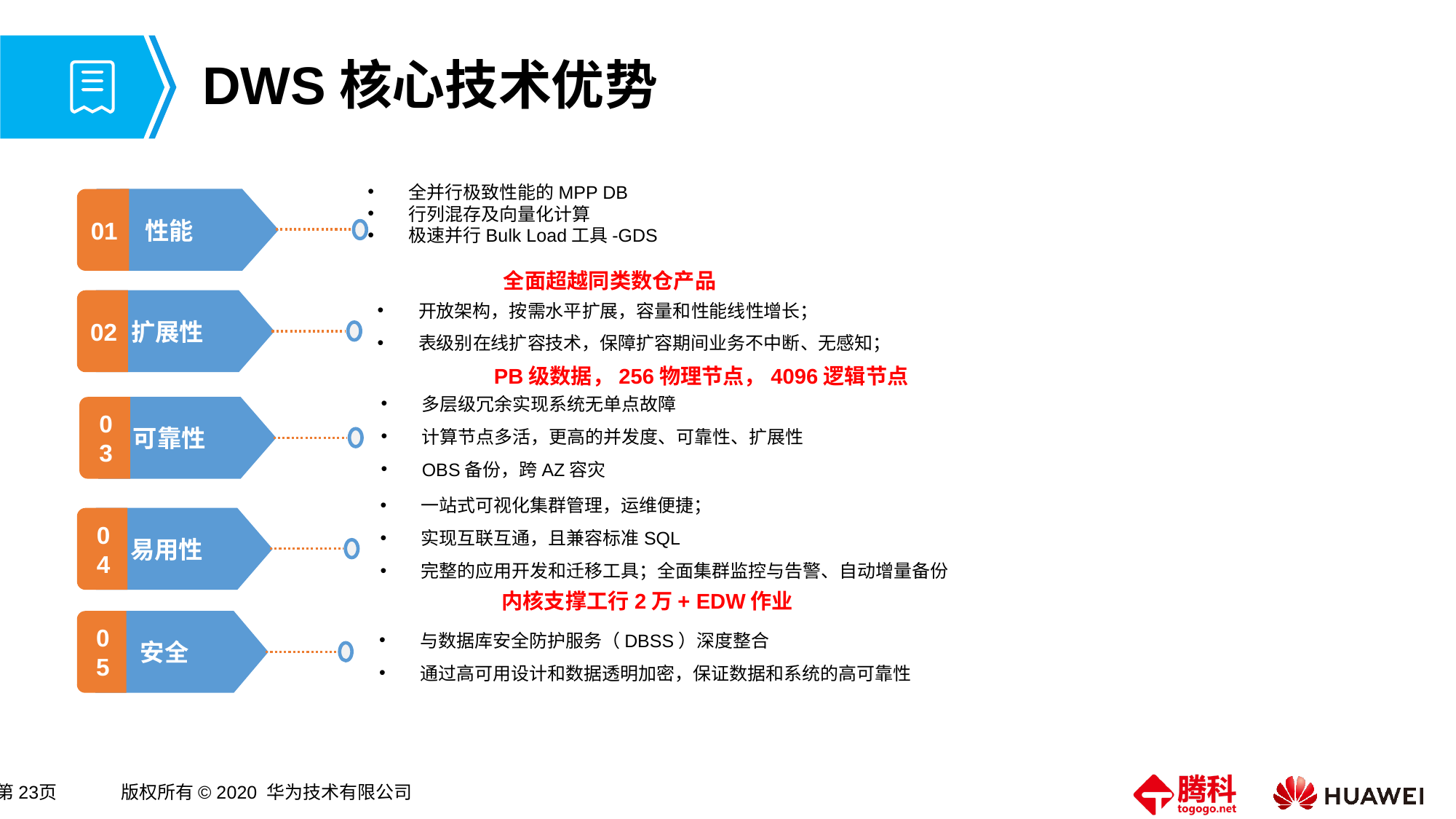

# DWS核心技术优势
全并行极致性能的MPP DB
行列混存及向量化计算
极速并行Bulk Load工具-GDS
性能
01

全面超越同类数仓产品
开放架构，按需水平扩展，容量和性能线性增长；
表级别在线扩容技术，保障扩容期间业务不中断、无感知；
扩展性
02

PB级数据，256物理节点，4096逻辑节点
多层级冗余实现系统无单点故障
计算节点多活，更高的并发度、可靠性、扩展性
OBS备份，跨AZ容灾
可靠性
03

一站式可视化集群管理，运维便捷；
实现互联互通，且兼容标准SQL
完整的应用开发和迁移工具；全面集群监控与告警、自动增量备份
易用性
04

内核支撑工行2万+ EDW作业
安全
05

与数据库安全防护服务（DBSS）深度整合
通过高可用设计和数据透明加密，保证数据和系统的高可靠性